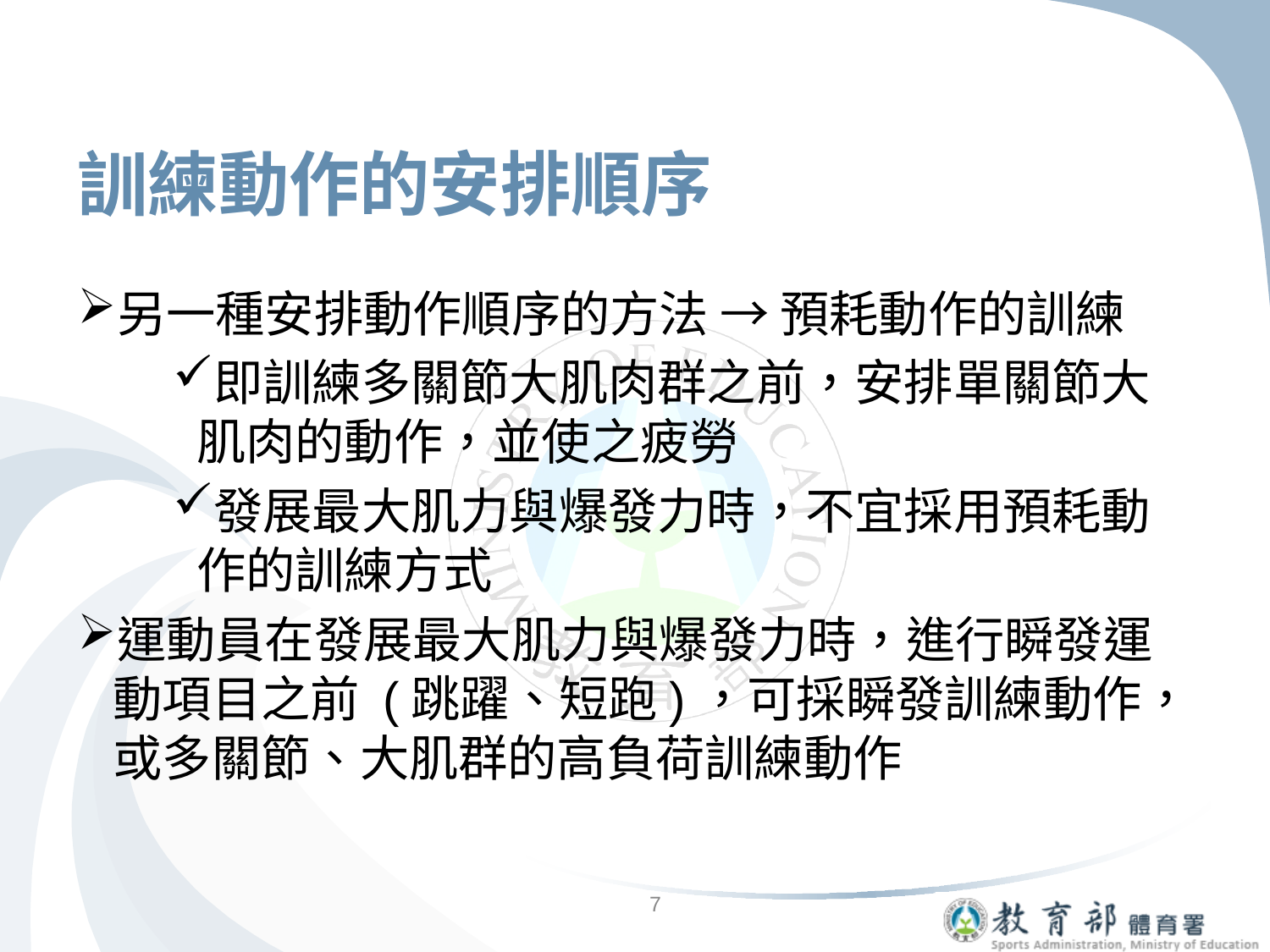

# 訓練動作的安排順序
另一種安排動作順序的方法 → 預耗動作的訓練
即訓練多關節大肌肉群之前，安排單關節大肌肉的動作，並使之疲勞
發展最大肌力與爆發力時，不宜採用預耗動作的訓練方式
運動員在發展最大肌力與爆發力時，進行瞬發運動項目之前 (跳躍、短跑)，可採瞬發訓練動作，或多關節、大肌群的高負荷訓練動作
7